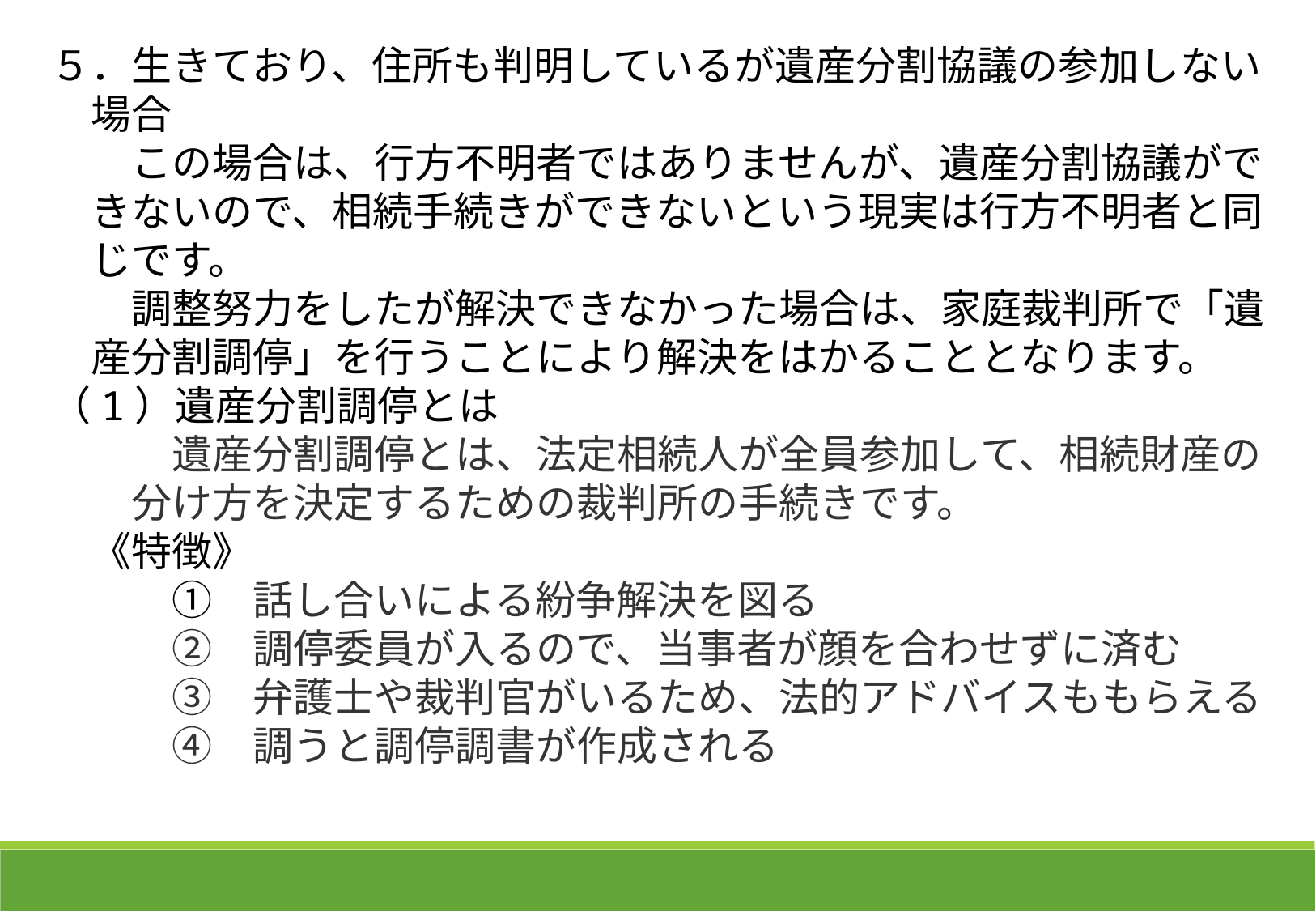

５．生きており、住所も判明しているが遺産分割協議の参加しない
　場合
　　この場合は、行方不明者ではありませんが、遺産分割協議がで
　きないので、相続手続きができないという現実は行方不明者と同
　じです。
　　調整努力をしたが解決できなかった場合は、家庭裁判所で「遺
　産分割調停」を行うことにより解決をはかることとなります。
（1）遺産分割調停とは
　　　遺産分割調停とは、法定相続人が全員参加して、相続財産の
　　分け方を決定するための裁判所の手続きです。
　《特徴》
　　　①　話し合いによる紛争解決を図る
　　　②　調停委員が入るので、当事者が顔を合わせずに済む
　　　③　弁護士や裁判官がいるため、法的アドバイスももらえる
　　　④　調うと調停調書が作成される